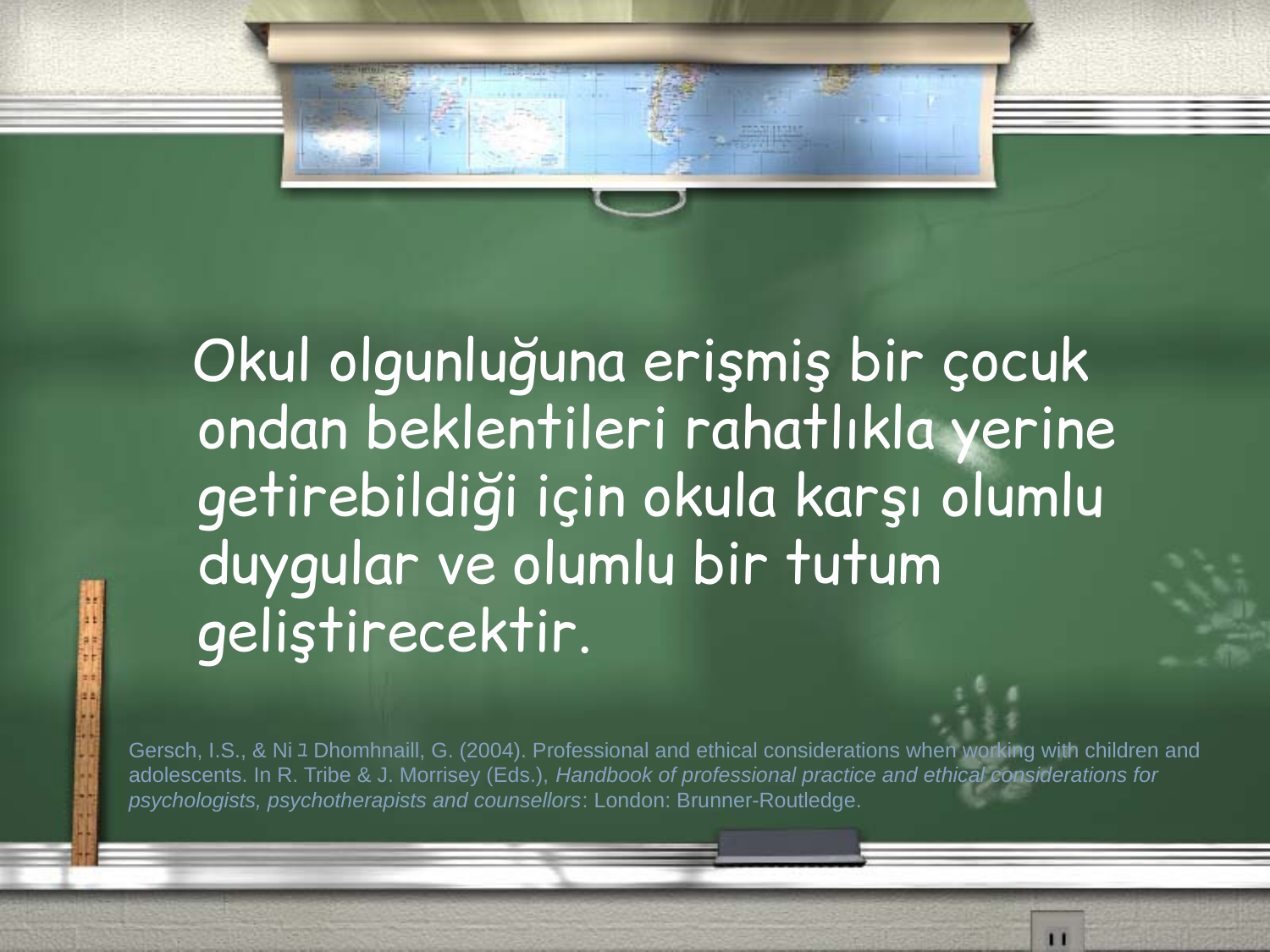

Okul olgunluğuna erişmiş bir çocuk ondan beklentileri rahatlıkla yerine getirebildiği için okula karşı olumlu duygular ve olumlu bir tutum geliştirecektir.
Gersch, I.S., & NiﾕDhomhnaill, G. (2004). Professional and ethical considerations when working with children and adolescents. In R. Tribe & J. Morrisey (Eds.), Handbook of professional practice and ethical considerations for psychologists, psychotherapists and counsellors: London: Brunner-Routledge.